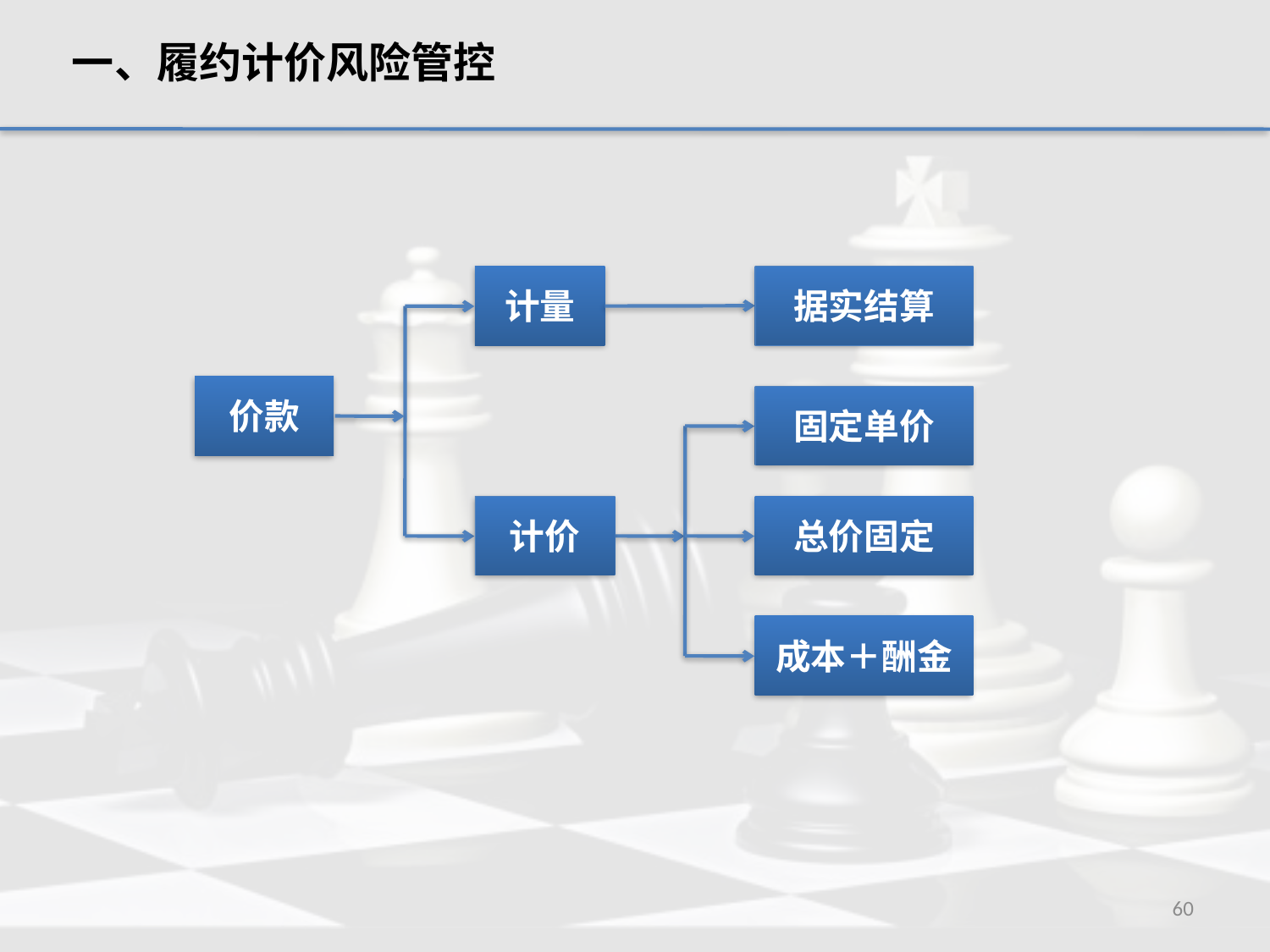

一、履约计价风险管控
计量
据实结算
价款
固定单价
计价
总价固定
成本＋酬金

60